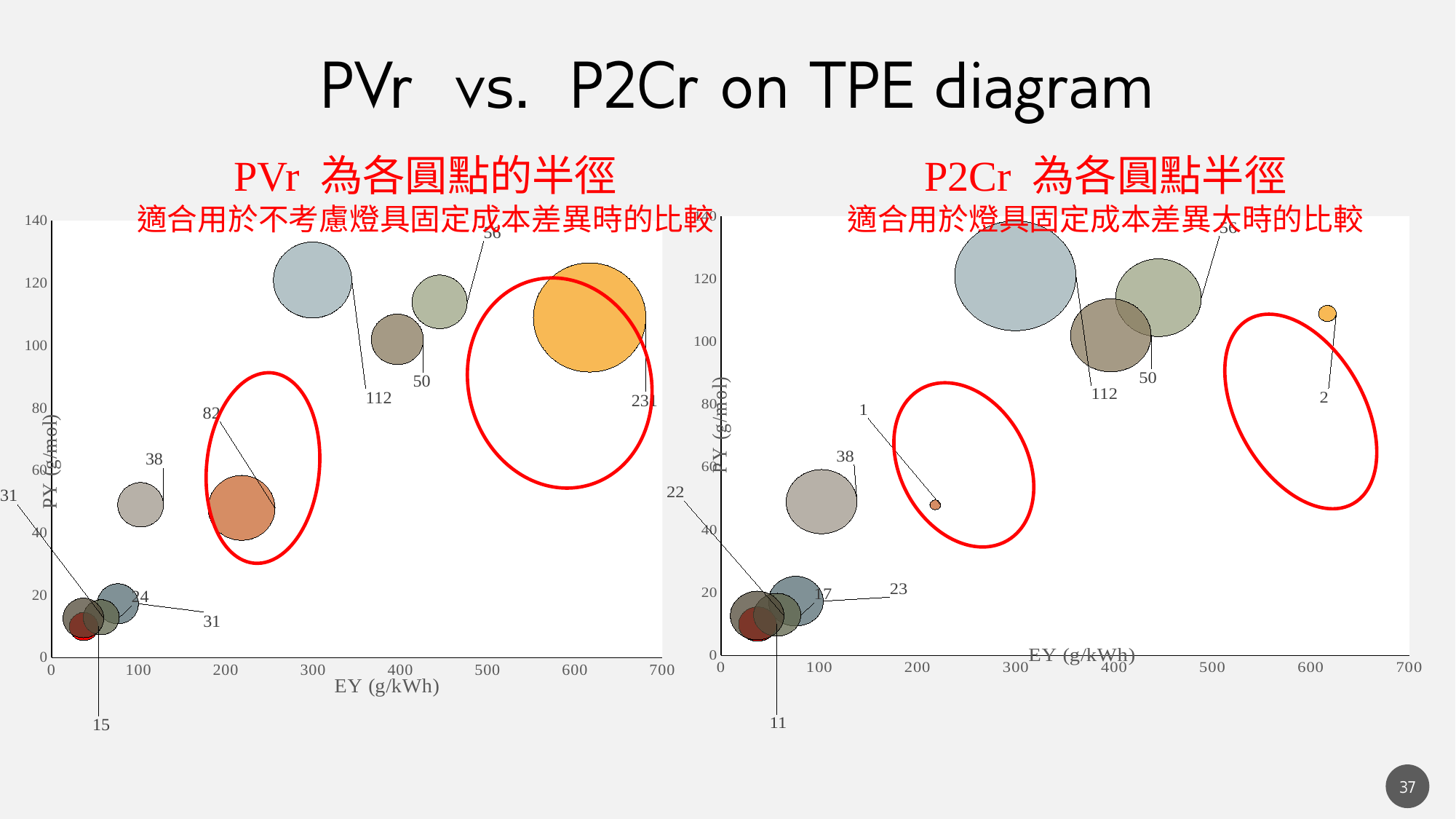

PVr  vs.  P2Cr on TPE diagram
PVr 為各圓點的半徑
適合用於不考慮燈具固定成本差異時的比較
P2Cr 為各圓點半徑
適合用於燈具固定成本差異大時的比較

### Chart

| Category |  |
|---|---|

### Chart

| Category |  |
|---|---|

37